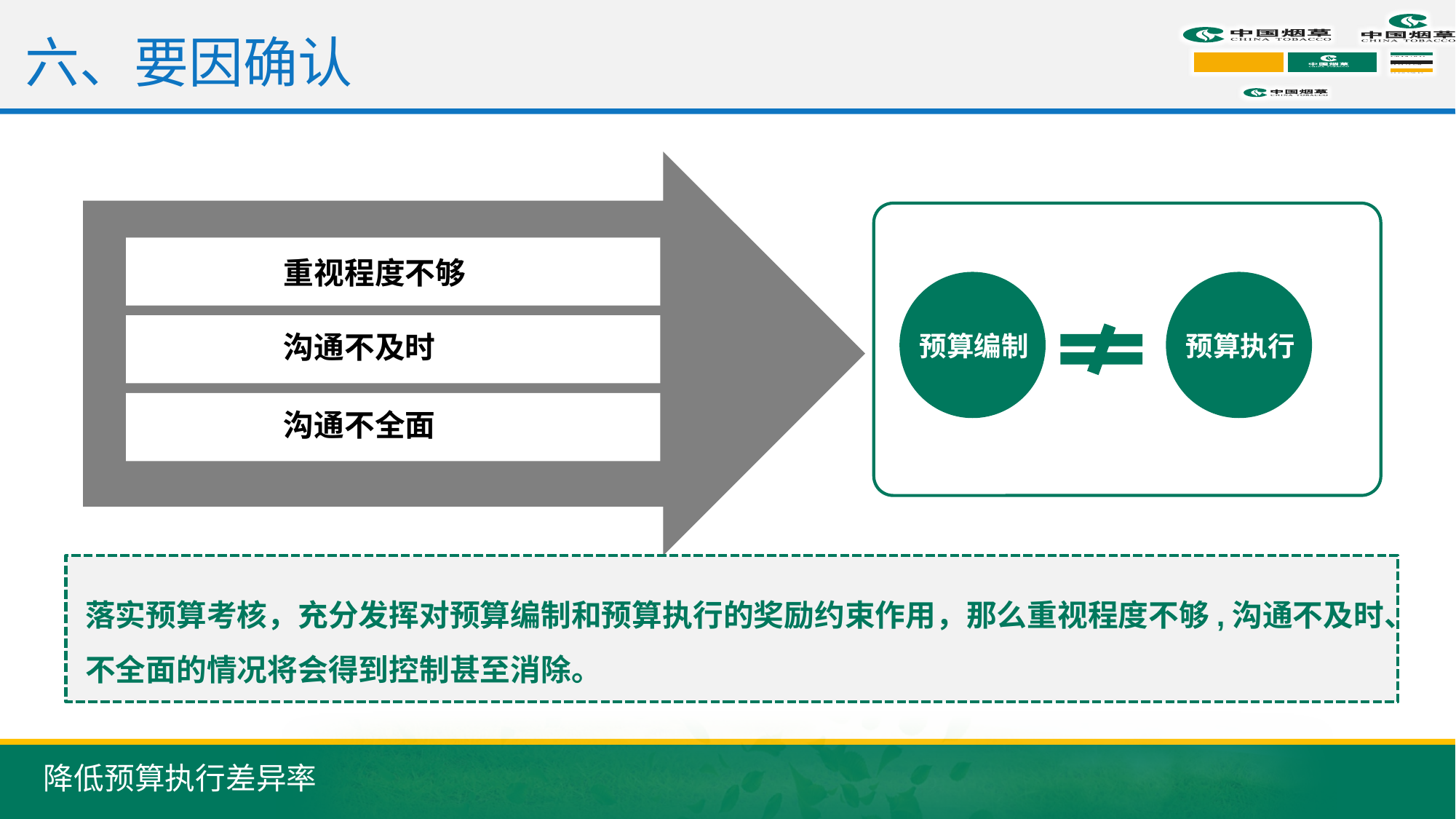

六、要因确认

重视程度不够

沟通不及时

沟通不全面

预算编制

预算执行

落实预算考核，充分发挥对预算编制和预算执行的奖励约束作用，那么重视程度不够,沟通不及时、不全面的情况将会得到控制甚至消除。